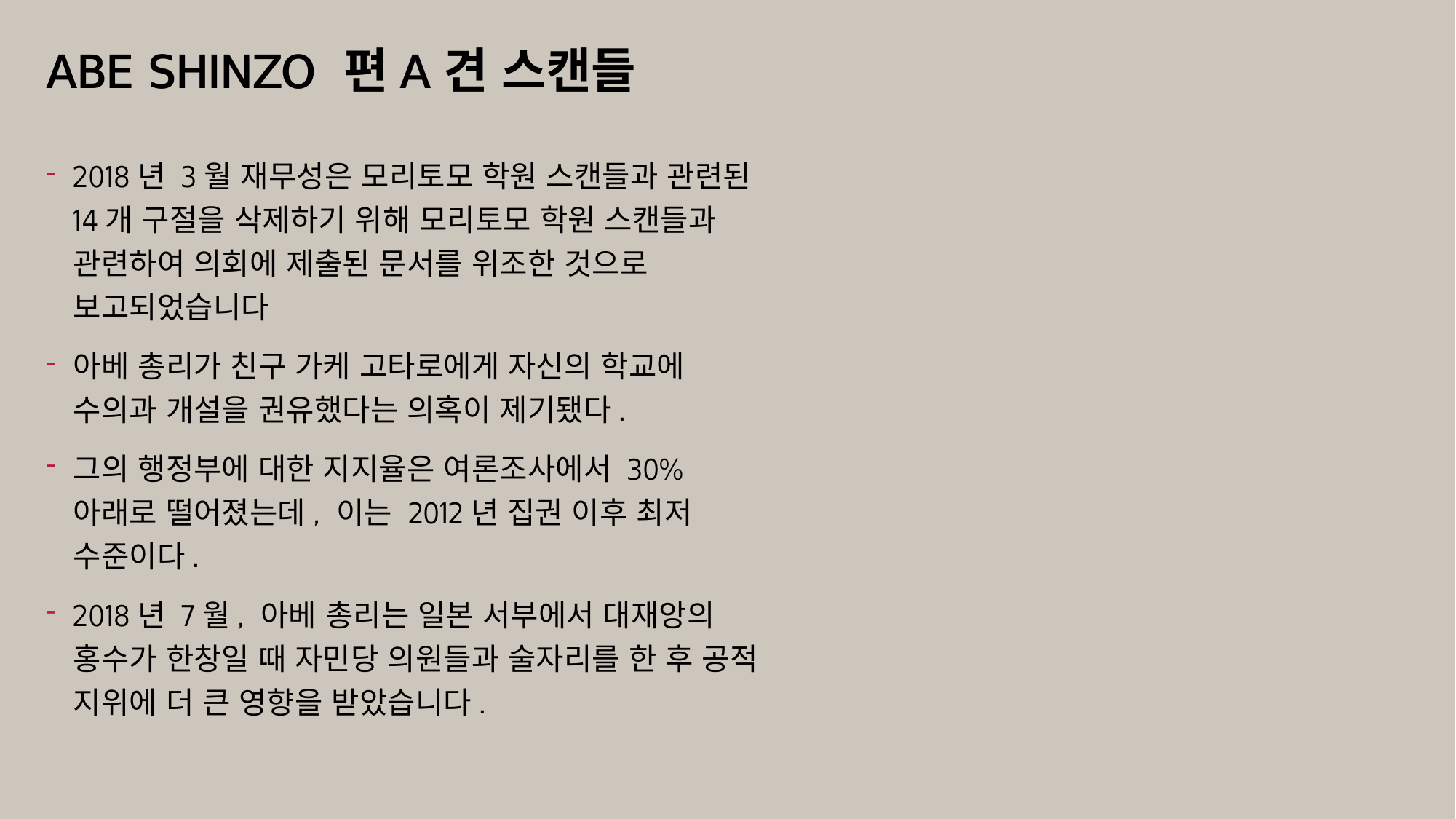

# abe Shinzo 편a견 스캔들
2018년 3월 재무성은 모리토모 학원 스캔들과 관련된 14개 구절을 삭제하기 위해 모리토모 학원 스캔들과 관련하여 의회에 제출된 문서를 위조한 것으로 보고되었습니다
아베 총리가 친구 가케 고타로에게 자신의 학교에 수의과 개설을 권유했다는 의혹이 제기됐다.
그의 행정부에 대한 지지율은 여론조사에서 30% 아래로 떨어졌는데, 이는 2012년 집권 이후 최저 수준이다.
2018년 7월, 아베 총리는 일본 서부에서 대재앙의 홍수가 한창일 때 자민당 의원들과 술자리를 한 후 공적 지위에 더 큰 영향을 받았습니다.